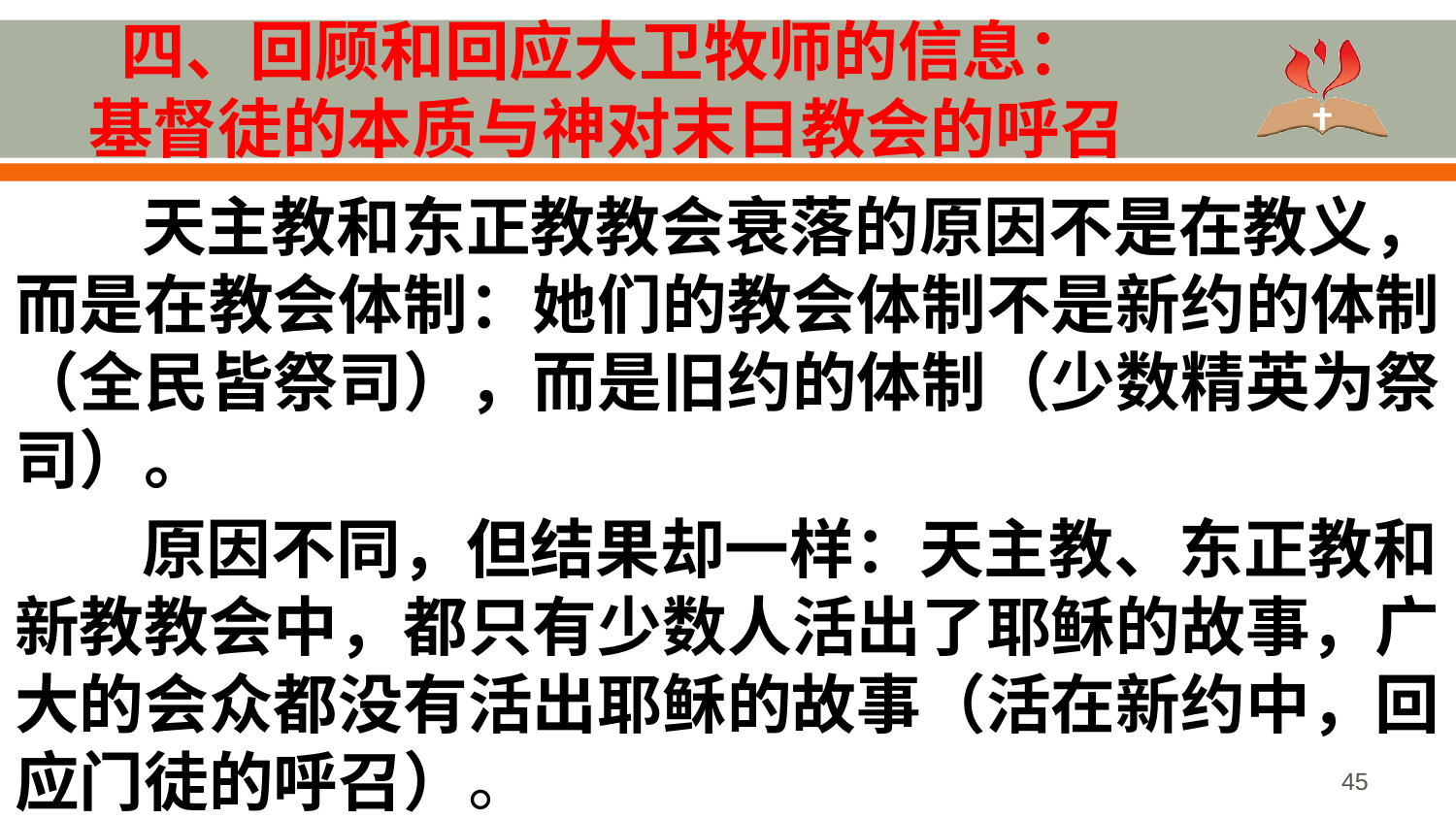

# 四、回顾和回应大卫牧师的信息： 基督徒的本质与神对末日教会的呼召
天主教和东正教教会衰落的原因不是在教义，而是在教会体制：她们的教会体制不是新约的体制（全民皆祭司），而是旧约的体制（少数精英为祭司）。
原因不同，但结果却一样：天主教、东正教和新教教会中，都只有少数人活出了耶稣的故事，广大的会众都没有活出耶稣的故事（活在新约中，回应门徒的呼召）。

45